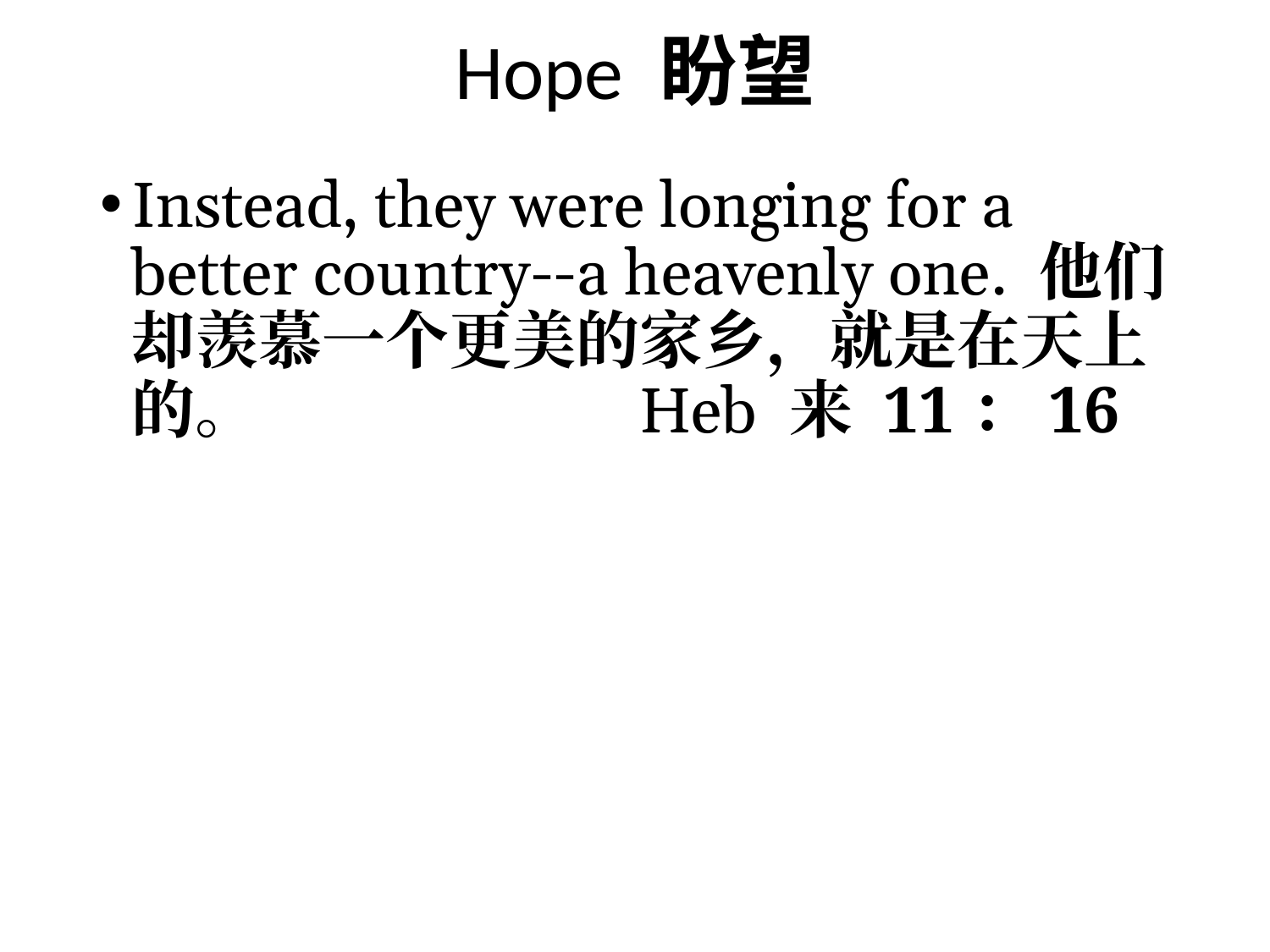

# Hope 盼望
Instead, they were longing for a better country--a heavenly one. 他们却羡慕一个更美的家乡，就是在天上的。			Heb 来 11：16